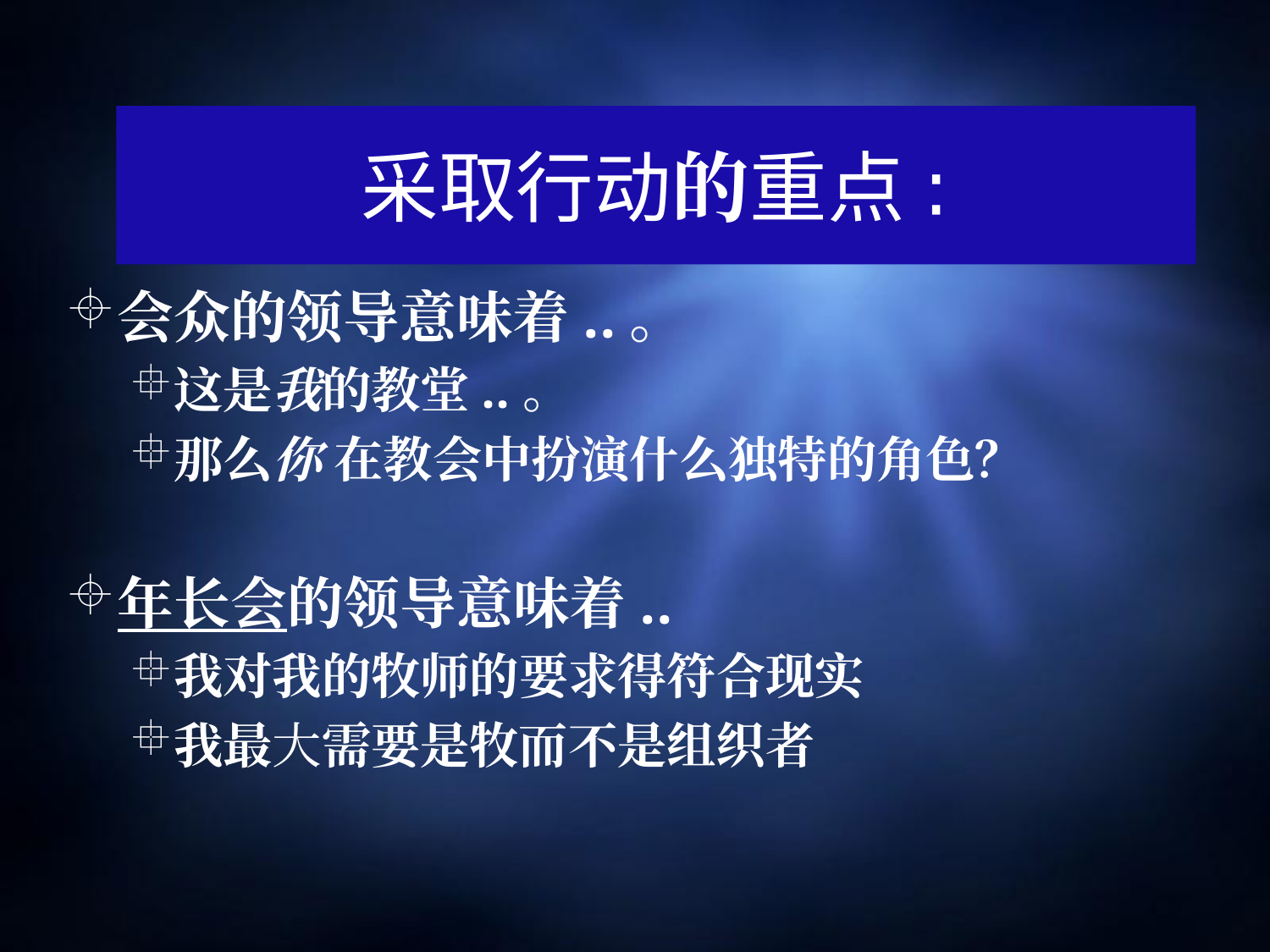

采取行动的重点:
会众的领导意味着..。
这是我的教堂..。
那么你 在教会中扮演什么独特的角色？

年长会的领导意味着..
我对我的牧师的要求得符合现实
我最大需要是牧而不是组织者